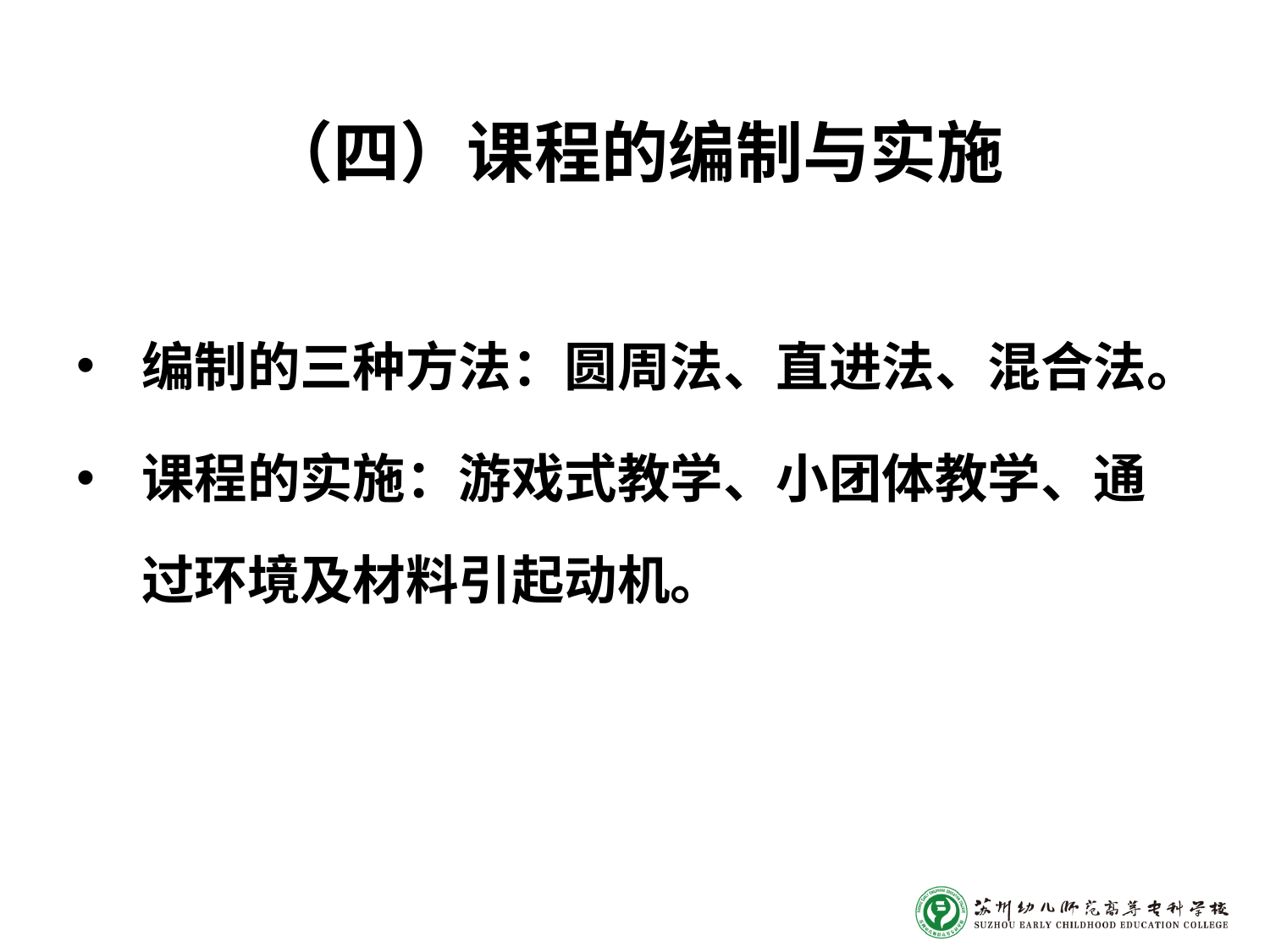

（四）课程的编制与实施
编制的三种方法：圆周法、直进法、混合法。
课程的实施：游戏式教学、小团体教学、通过环境及材料引起动机。